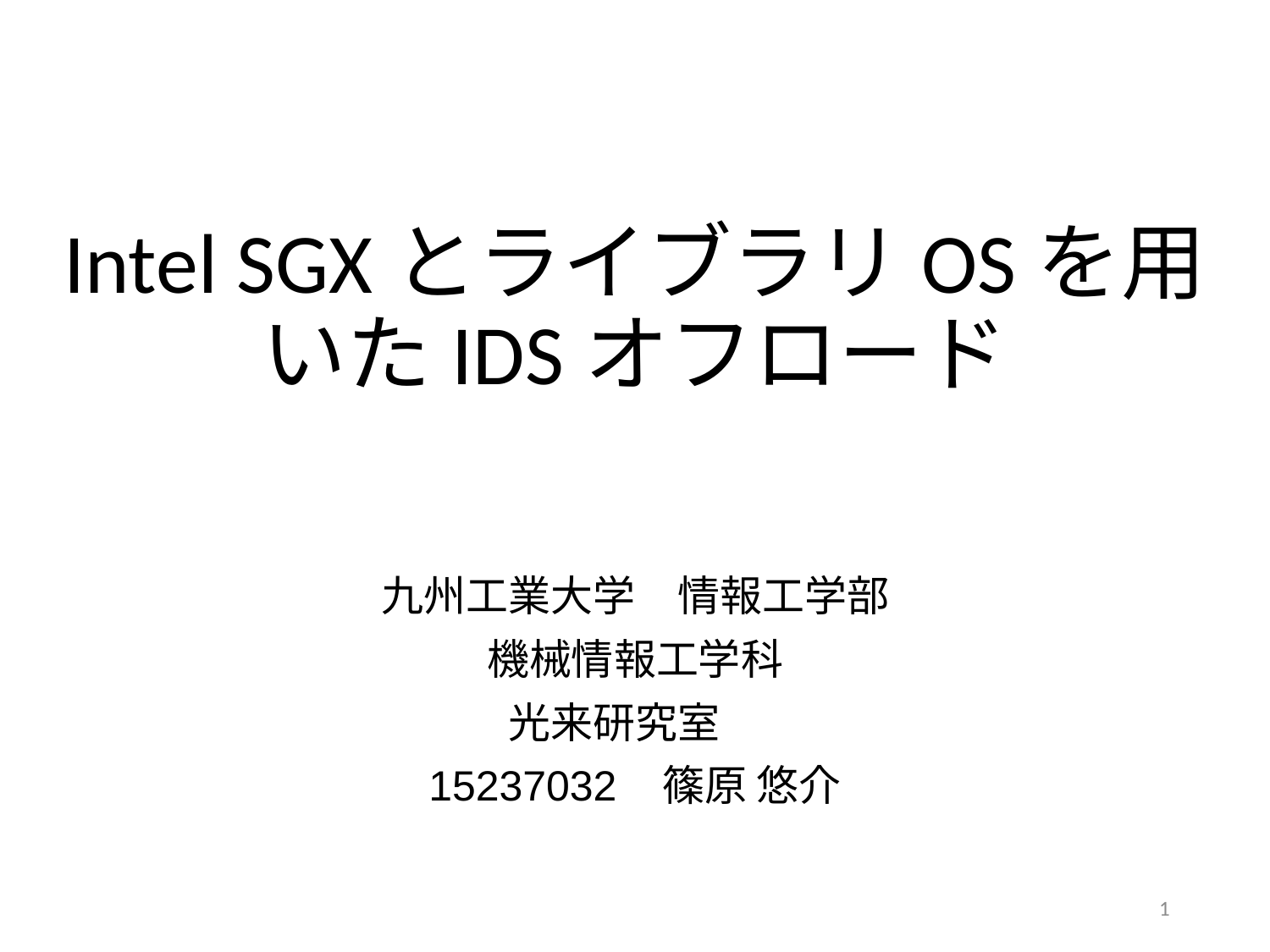

# Intel SGXとライブラリOSを用いたIDSオフロード

九州工業大学　情報工学部
機械情報工学科
光来研究室
15237032   篠原 悠介
1